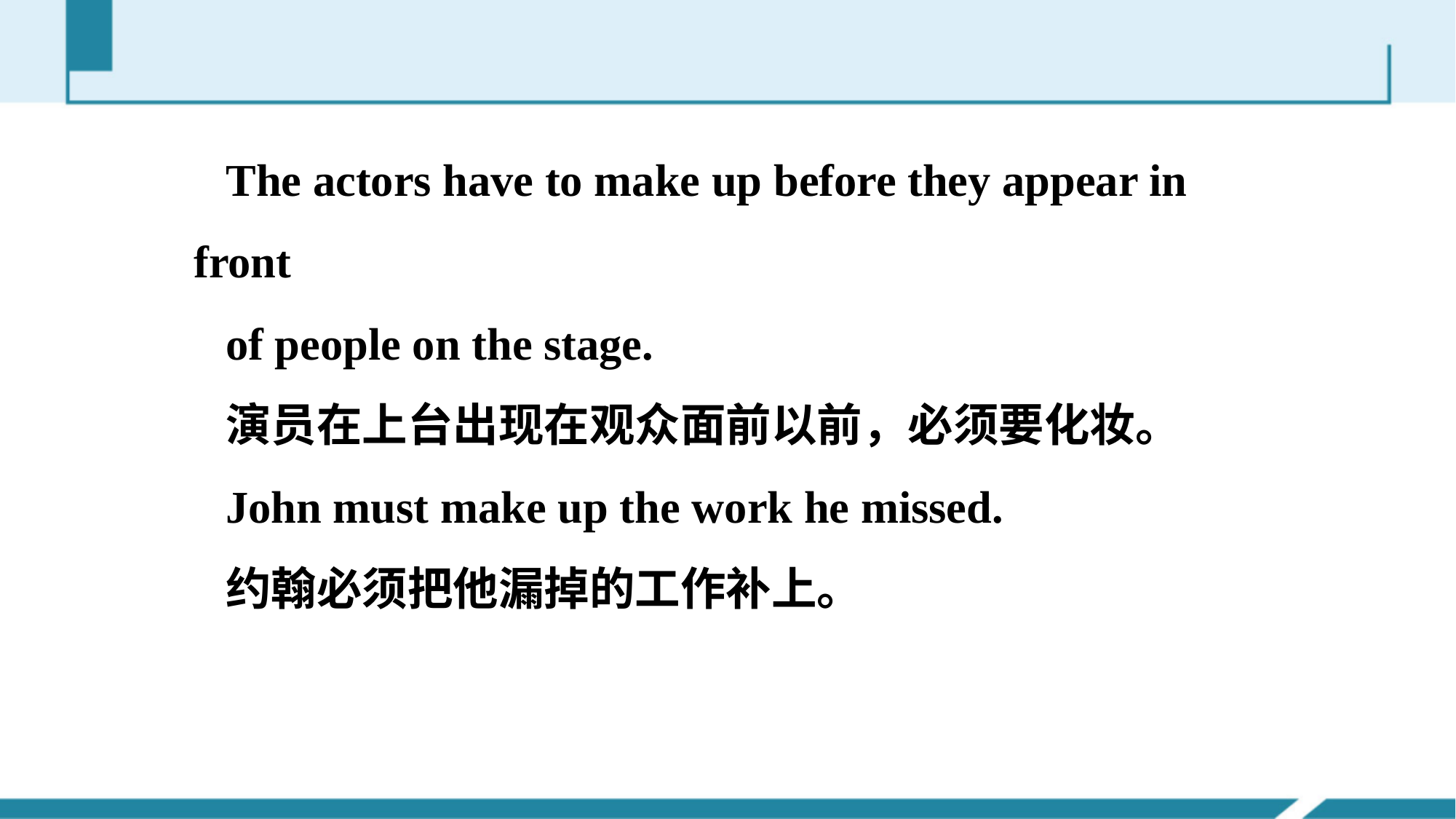

The actors have to make up before they appear in front
of people on the stage.
演员在上台出现在观众面前以前，必须要化妆。
John must make up the work he missed.
约翰必须把他漏掉的工作补上。